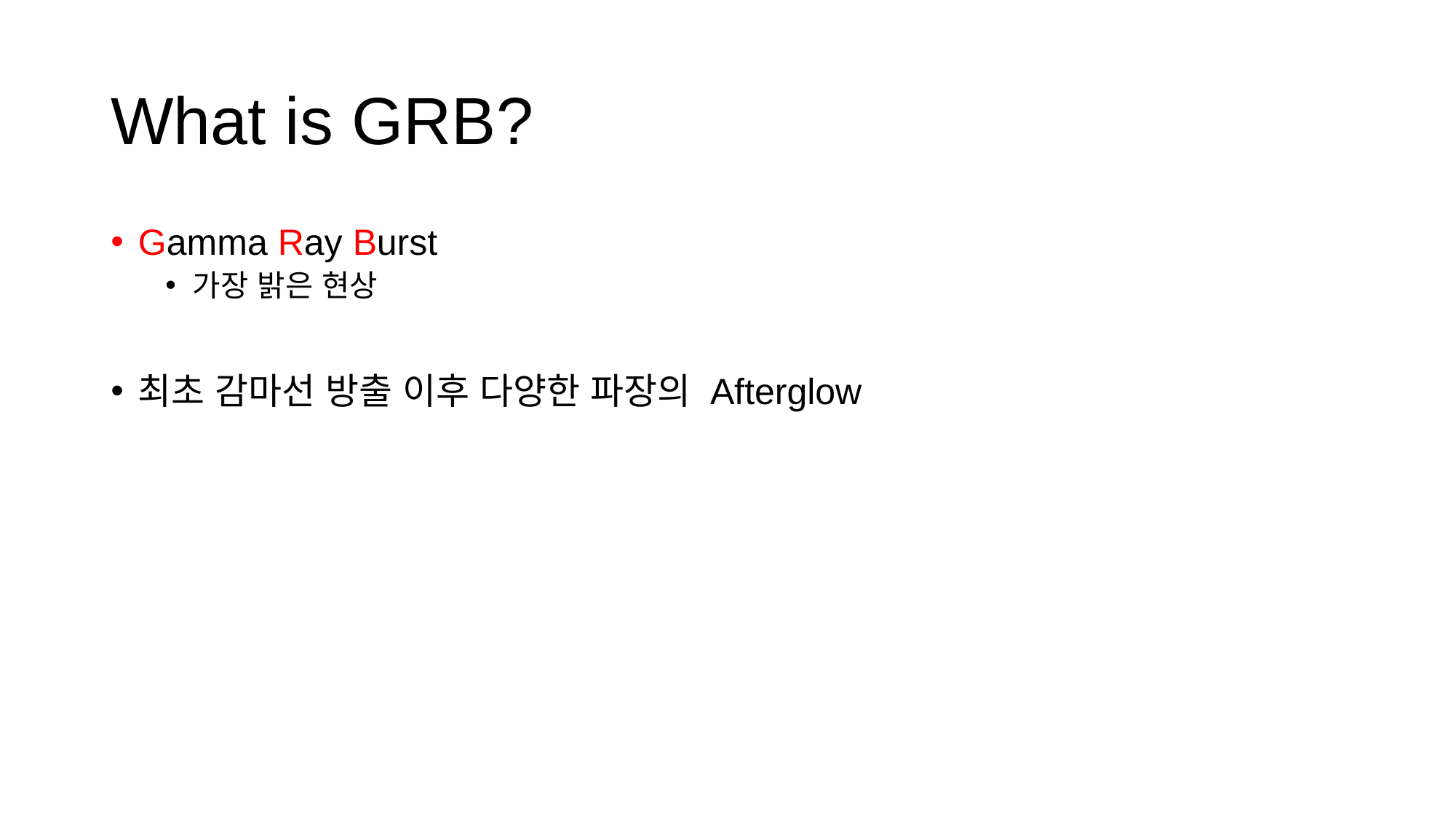

# What is GRB?
Gamma Ray Burst
가장 밝은 현상

최초 감마선 방출 이후 다양한 파장의 Afterglow